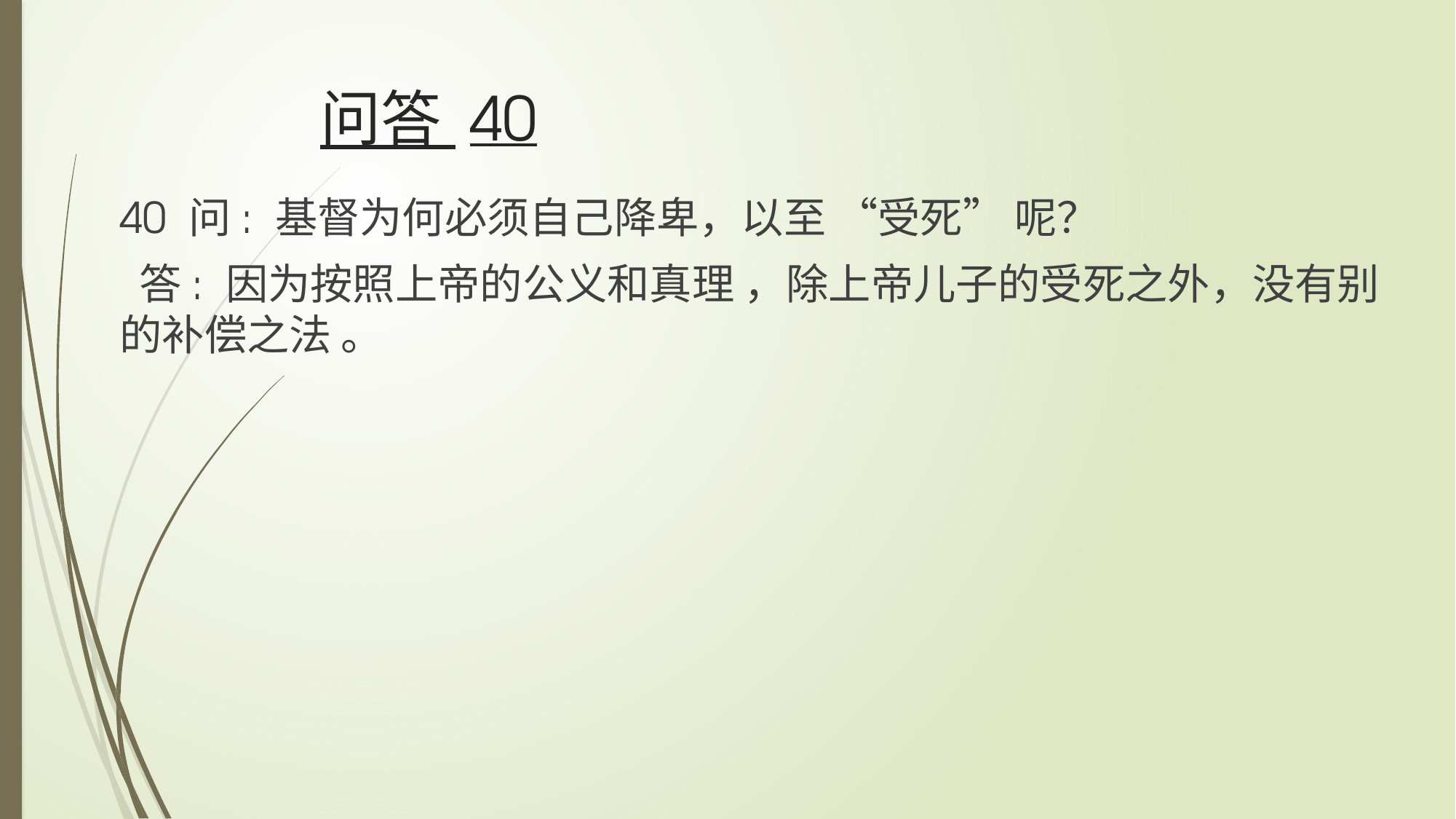

# 问答 40
40 问: 基督为何必须自己降卑，以至 “受死” 呢？
 答: 因为按照上帝的公义和真理 ，除上帝儿子的受死之外，没有别的补偿之法 。